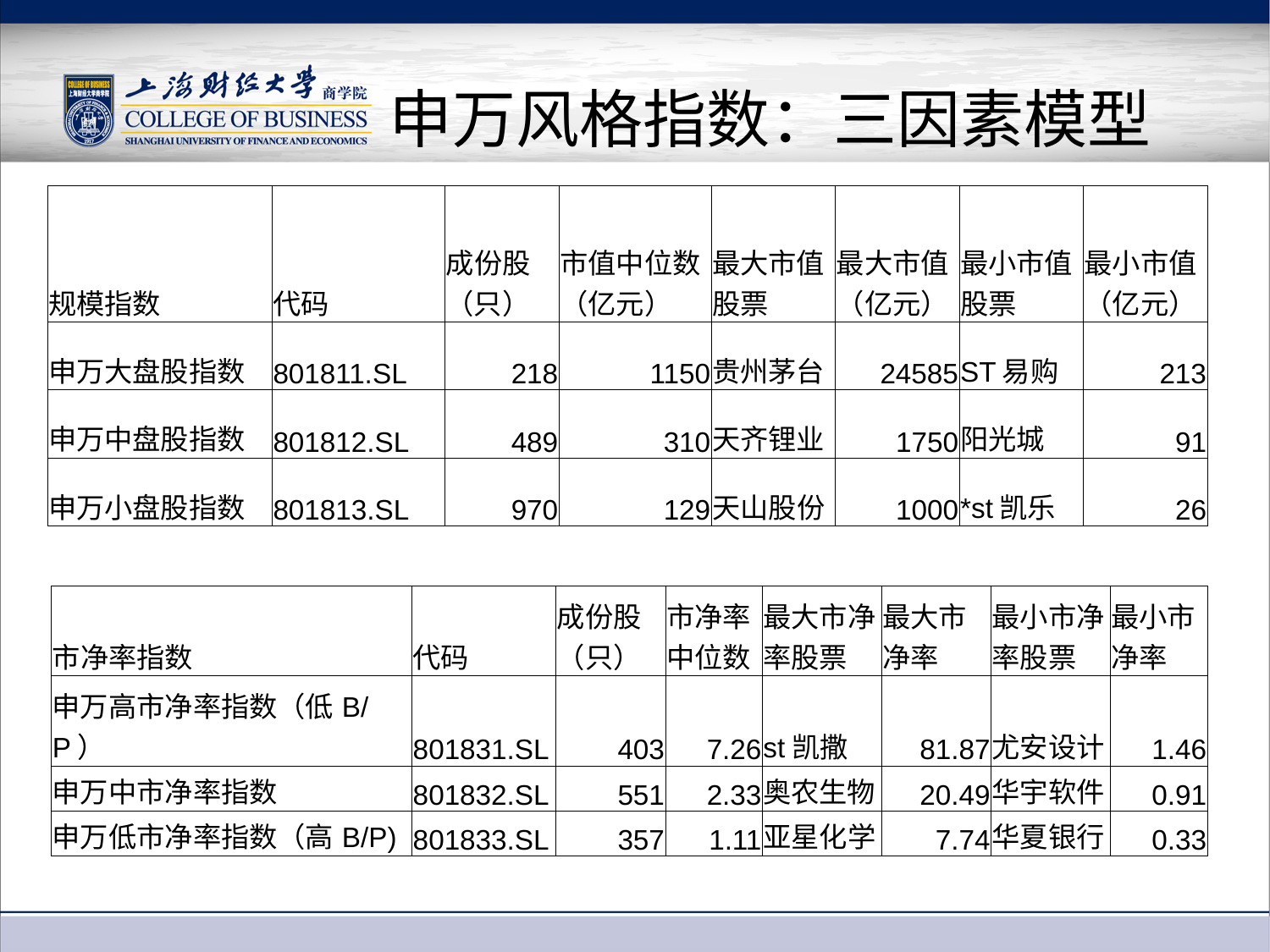

# 申万风格指数：三因素模型
| 规模指数 | 代码 | 成份股（只） | 市值中位数（亿元） | 最大市值股票 | 最大市值（亿元） | 最小市值股票 | 最小市值（亿元） |
| --- | --- | --- | --- | --- | --- | --- | --- |
| 申万大盘股指数 | 801811.SL | 218 | 1150 | 贵州茅台 | 24585 | ST易购 | 213 |
| 申万中盘股指数 | 801812.SL | 489 | 310 | 天齐锂业 | 1750 | 阳光城 | 91 |
| 申万小盘股指数 | 801813.SL | 970 | 129 | 天山股份 | 1000 | \*st凯乐 | 26 |
| 市净率指数 | 代码 | 成份股（只） | 市净率中位数 | 最大市净率股票 | 最大市净率 | 最小市净率股票 | 最小市净率 |
| --- | --- | --- | --- | --- | --- | --- | --- |
| 申万高市净率指数（低B/P） | 801831.SL | 403 | 7.26 | st凯撒 | 81.87 | 尤安设计 | 1.46 |
| 申万中市净率指数 | 801832.SL | 551 | 2.33 | 奥农生物 | 20.49 | 华宇软件 | 0.91 |
| 申万低市净率指数（高B/P) | 801833.SL | 357 | 1.11 | 亚星化学 | 7.74 | 华夏银行 | 0.33 |